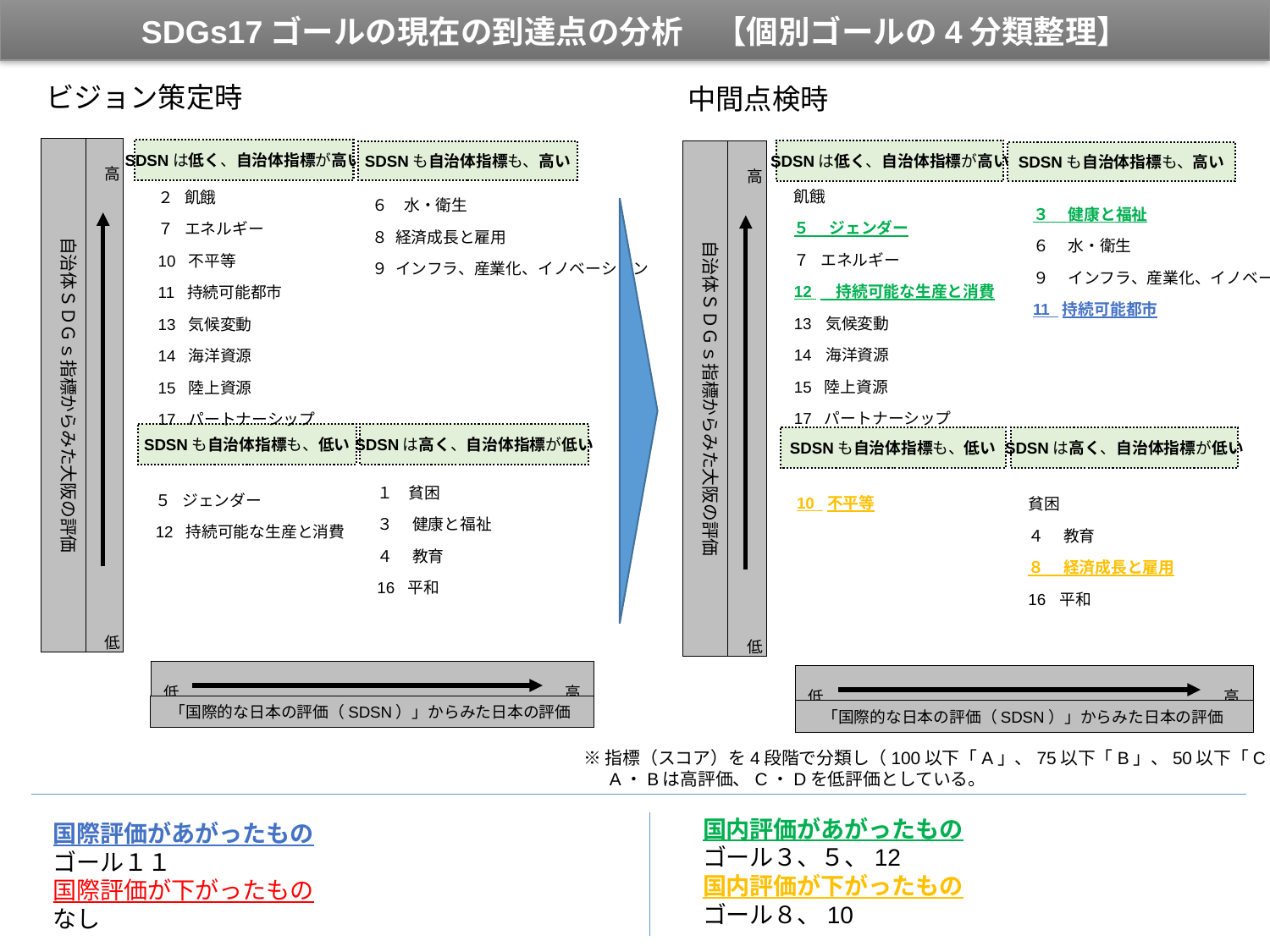

SDGs17ゴールの現在の到達点の分析　【個別ゴールの4分類整理】
ビジョン策定時
中間点検時
自治体ＳＤＧｓ指標からみた大阪の評価

SDSNは低く、自治体指標が高い
SDSNも自治体指標も、高い
高
６　水・衛生
８  経済成長と雇用
９  インフラ、産業化、イノベーション

SDSNも自治体指標も、低い
SDSNは高く、自治体指標が低い

低

低
高
「国際的な日本の評価（SDSN）」からみた日本の評価
２   飢餓
７   エネルギー
10  不平等
11  持続可能都市
13  気候変動
14  海洋資源
15  陸上資源
17  パートナーシップ
１　貧困
３　 健康と福祉
４　 教育
16  平和
５   ジェンダー
12  持続可能な生産と消費
SDSNは低く、自治体指標が高い
自治体ＳＤＧｓ指標からみた大阪の評価

SDSNも自治体指標も、高い
高
３　 健康と福祉
６ 　水・衛生
９　 インフラ、産業化、イノベーション
11  持続可能都市
飢餓
５　 ジェンダー
７   エネルギー
12 　持続可能な生産と消費
気候変動
海洋資源
15  陸上資源
17  パートナーシップ
SDSNも自治体指標も、低い
SDSNは高く、自治体指標が低い
10  不平等
貧困
４　 教育
８　 経済成長と雇用
平和
低

低
高
「国際的な日本の評価（SDSN）」からみた日本の評価

※指標（スコア）を4段階で分類し（100以下「A」、75以下「B」、50以下「C」、25以下「D」）
　 A・Bは高評価、C・Dを低評価としている。
国内評価があがったもの
ゴール３、５、12
国内評価が下がったもの
ゴール８、10
国際評価があがったもの
ゴール１１
国際評価が下がったもの
なし